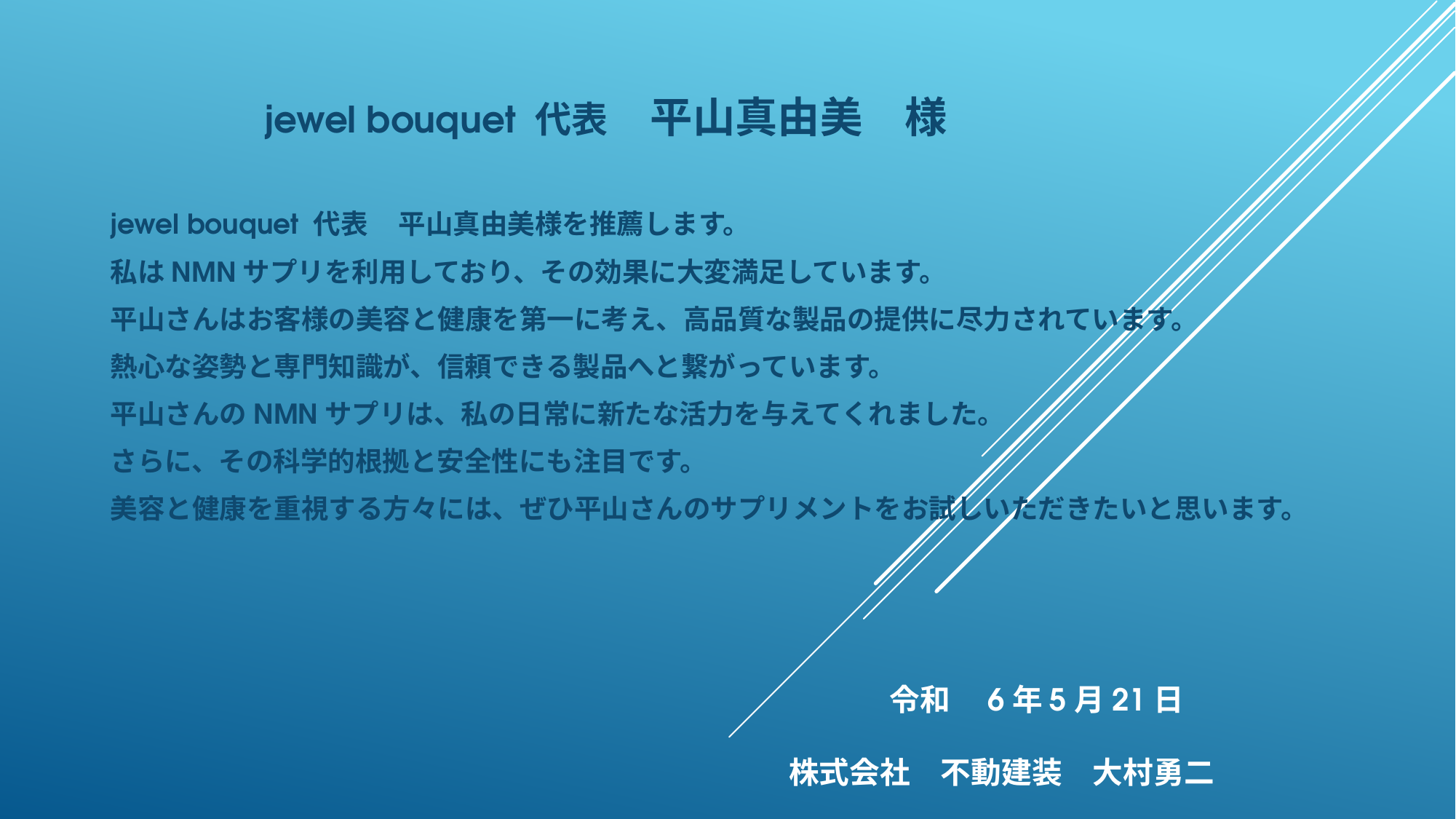

jewel bouquet 代表　平山真由美　様

jewel bouquet 代表　平山真由美様を推薦します。
私はNMNサプリを利用しており、その効果に大変満足しています。
平山さんはお客様の美容と健康を第一に考え、高品質な製品の提供に尽力されています。
熱心な姿勢と専門知識が、信頼できる製品へと繋がっています。
平山さんのNMNサプリは、私の日常に新たな活力を与えてくれました。
さらに、その科学的根拠と安全性にも注目です。
美容と健康を重視する方々には、ぜひ平山さんのサプリメントをお試しいただきたいと思います。
令和　6年5月21日

株式会社　不動建装　大村勇二